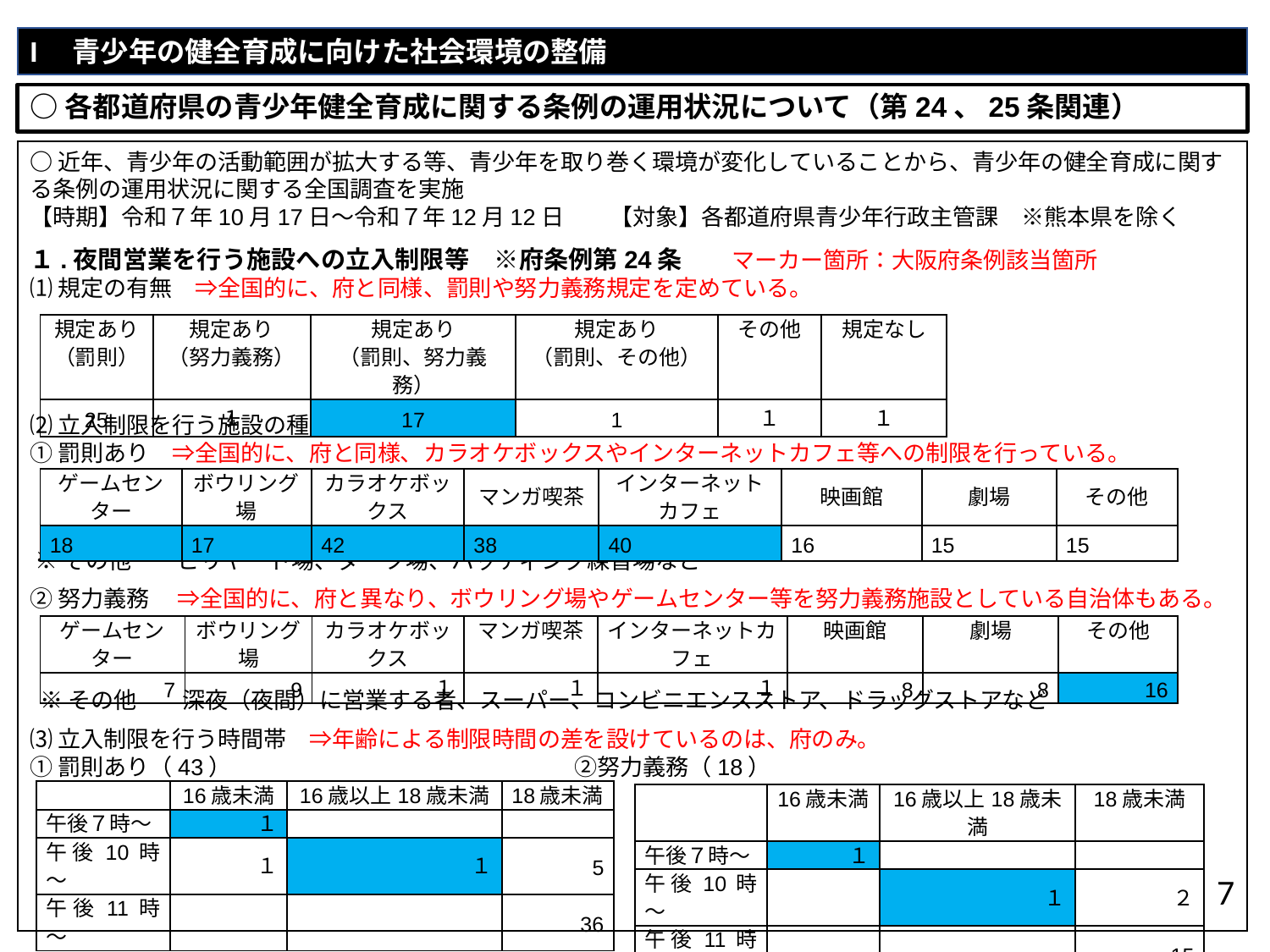

I　青少年の健全育成に向けた社会環境の整備
# ○各都道府県の青少年健全育成に関する条例の運用状況について（第24、25条関連）
○近年、青少年の活動範囲が拡大する等、青少年を取り巻く環境が変化していることから、青少年の健全育成に関する条例の運用状況に関する全国調査を実施
【時期】令和７年10月17日～令和７年12月12日　　【対象】各都道府県青少年行政主管課　※熊本県を除く

１.夜間営業を行う施設への立入制限等　※府条例第24条　　マーカー箇所：大阪府条例該当箇所
⑴規定の有無　⇒全国的に、府と同様、罰則や努力義務規定を定めている。

⑵立入制限を行う施設の種類
①罰則あり　⇒全国的に、府と同様、カラオケボックスやインターネットカフェ等への制限を行っている。

 ※その他　　ビリヤード場、ダーツ場、バッティング練習場など

②努力義務　 ⇒全国的に、府と異なり、ボウリング場やゲームセンター等を努力義務施設としている自治体もある。

  ※その他　　深夜（夜間）に営業する者、スーパー、コンビニエンスストア、ドラッグストアなど

⑶立入制限を行う時間帯　⇒年齢による制限時間の差を設けているのは、府のみ。
①罰則あり（43）                                            　　　　　 ②努力義務（18）

| 規定あり （罰則） | 規定あり （努力義務） | 規定あり （罰則、努力義務） | 規定あり （罰則、その他） | その他 | 規定なし |
| --- | --- | --- | --- | --- | --- |
| 25 | １ | 17 | 1 | １ | １ |
| ゲームセンター | ボウリング場 | カラオケボックス | マンガ喫茶 | インターネットカフェ | 映画館 | 劇場 | その他 |
| --- | --- | --- | --- | --- | --- | --- | --- |
| 18 | 17 | 42 | 38 | 40 | 16 | 15 | 15 |
| ゲームセンター | ボウリング場 | カラオケボックス | マンガ喫茶 | インターネットカフェ | 映画館 | 劇場 | その他 |
| --- | --- | --- | --- | --- | --- | --- | --- |
| 7 | 9 | １ | １ | １ | 8 | 8 | 16 |
|  | 16歳未満 | 16歳以上18歳未満 | 18歳未満 |
| --- | --- | --- | --- |
| 午後７時～ | １ |  |  |
| 午後10時～ | １ | １ | 5 |
| 午後11時～ |  |  | 36 |
|  | 16歳未満 | 16歳以上18歳未満 | 18歳未満 |
| --- | --- | --- | --- |
| 午後７時～ | １ |  |  |
| 午後10時～ |  | １ | ２ |
| 午後11時～ |  |  | 15 |
7